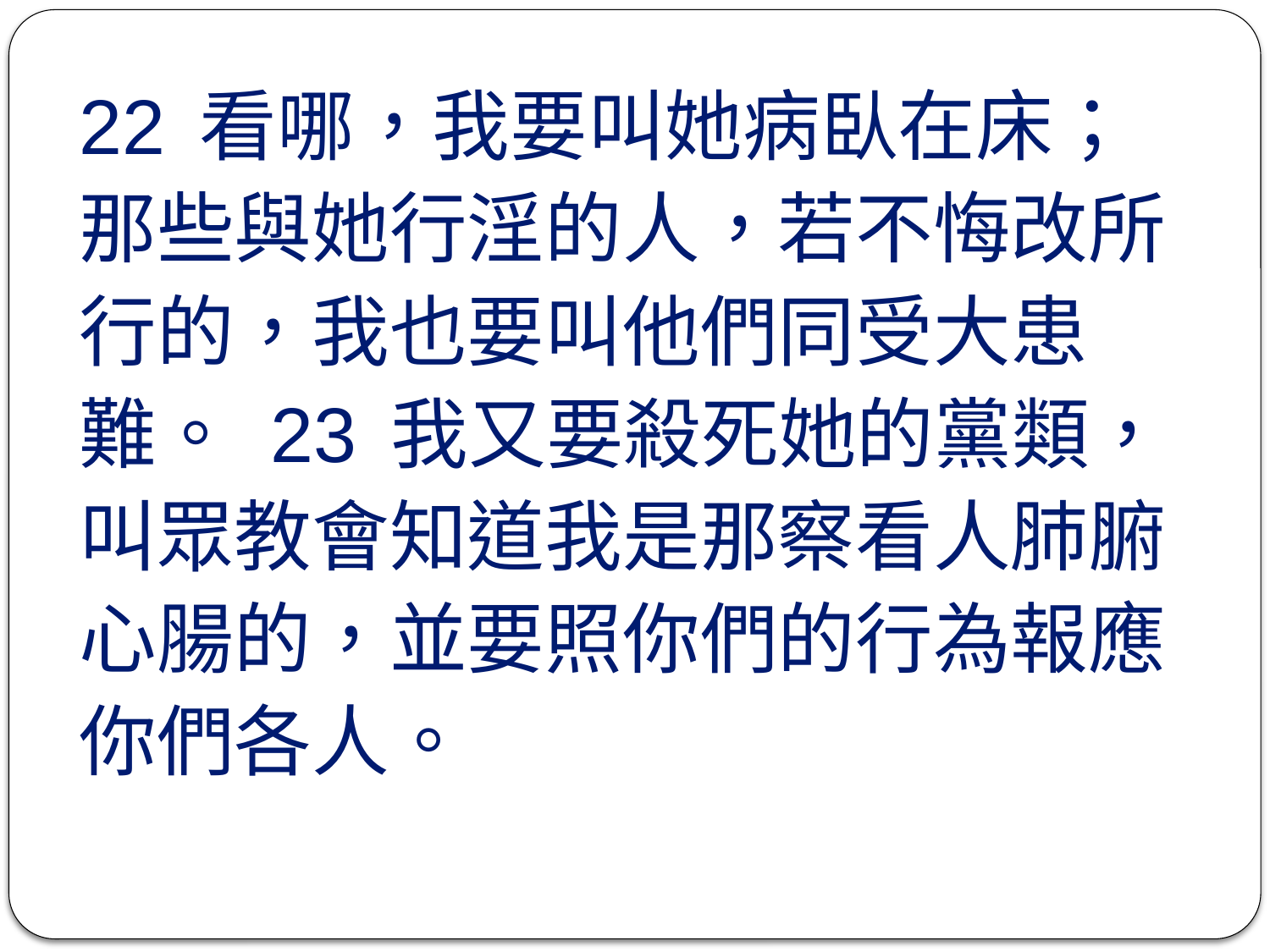

22 看哪，我要叫她病臥在床；那些與她行淫的人，若不悔改所行的，我也要叫他們同受大患難。 23 我又要殺死她的黨類，叫眾教會知道我是那察看人肺腑心腸的，並要照你們的行為報應你們各人。